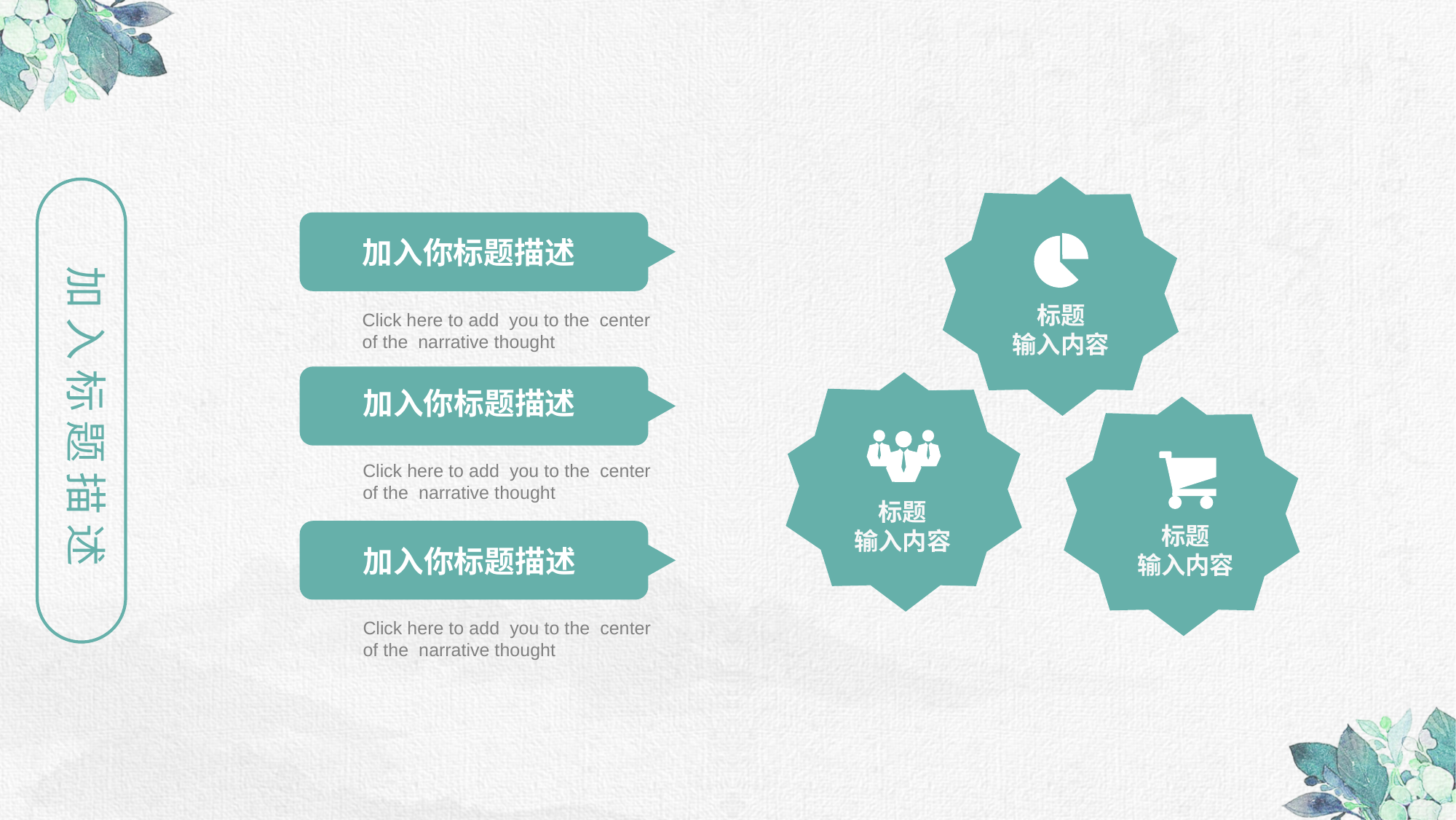

标题
输入内容

加入标题描述

加入你标题描述

Click here to add  you to the  center
of the  narrative thought

标题
输入内容

加入你标题描述

Click here to add  you to the  center
of the  narrative thought

标题
输入内容
加入你标题描述

Click here to add  you to the  center
of the  narrative thought